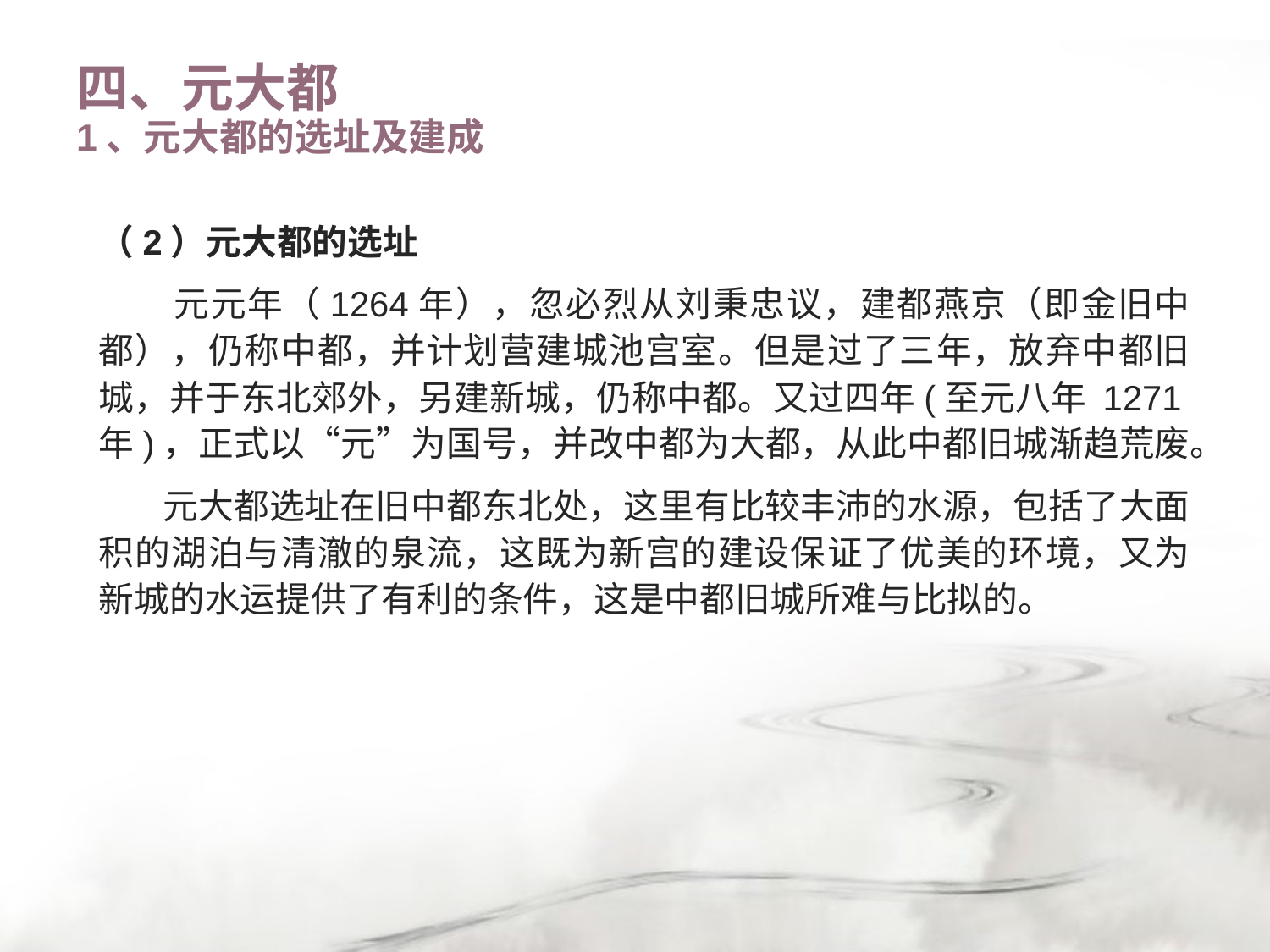

# 四、元大都 1、元大都的选址及建成
（2）元大都的选址
       元元年（1264年），忽必烈从刘秉忠议，建都燕京（即金旧中都），仍称中都，并计划营建城池宫室。但是过了三年，放弃中都旧城，并于东北郊外，另建新城，仍称中都。又过四年(至元八年 1271年)，正式以“元”为国号，并改中都为大都，从此中都旧城渐趋荒废。
       元大都选址在旧中都东北处，这里有比较丰沛的水源，包括了大面积的湖泊与清澈的泉流，这既为新宫的建设保证了优美的环境，又为新城的水运提供了有利的条件，这是中都旧城所难与比拟的。